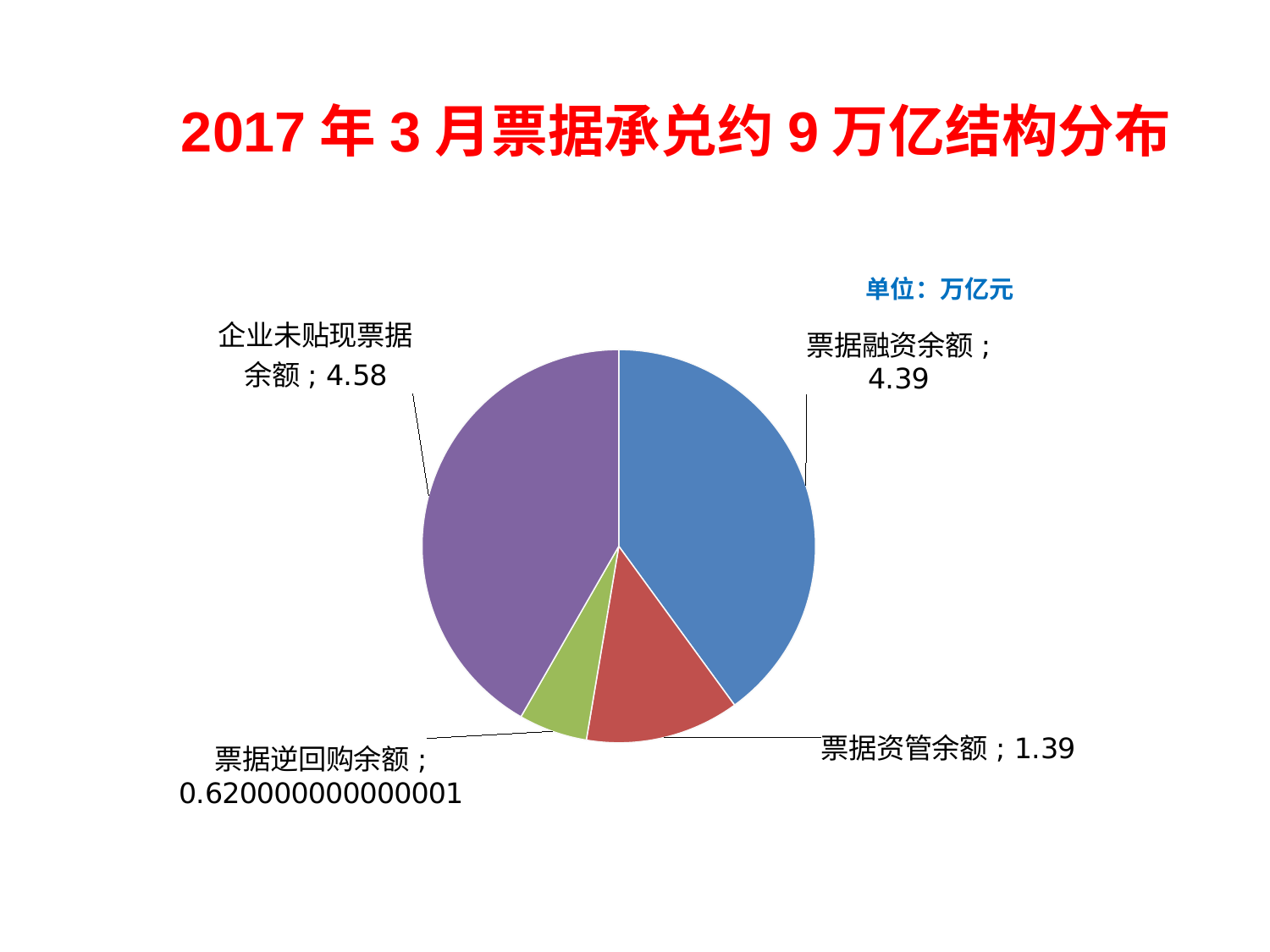

2017年3月票据承兑约9万亿结构分布
单位：万亿元

### Chart

| Category |  |
|---|---|
| 票据融资余额 | 4.39 |
| 票据资管余额 | 1.3900000000000001 |
| 票据逆回购余额 | 0.6200000000000007 |
| 企业未贴现票据余额 | 4.58 |